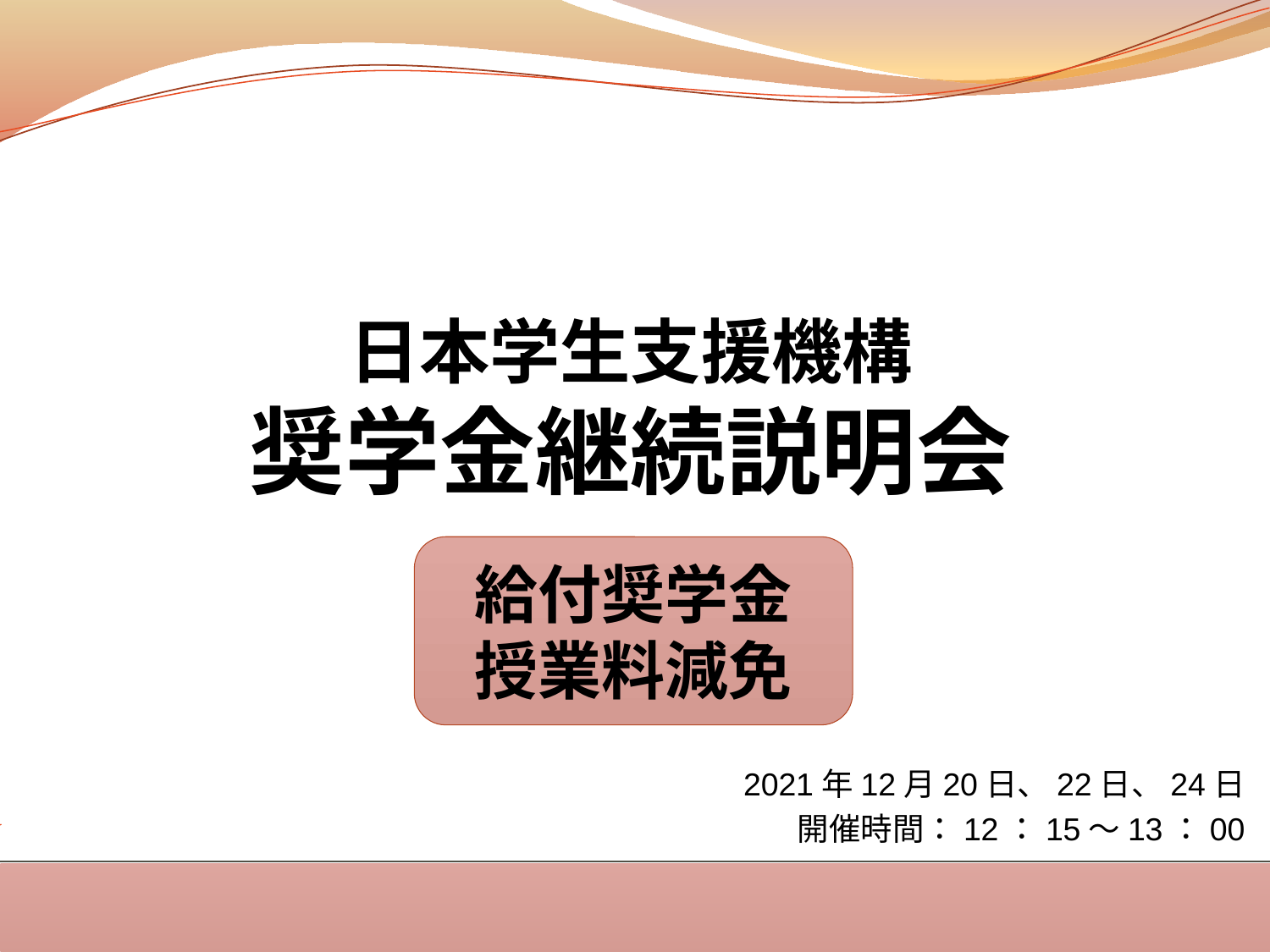

# 日本学生支援機構 奨学金継続説明会
給付奨学金
授業料減免
2021年12月20日、22日、24日
　開催時間：12：15～13：00